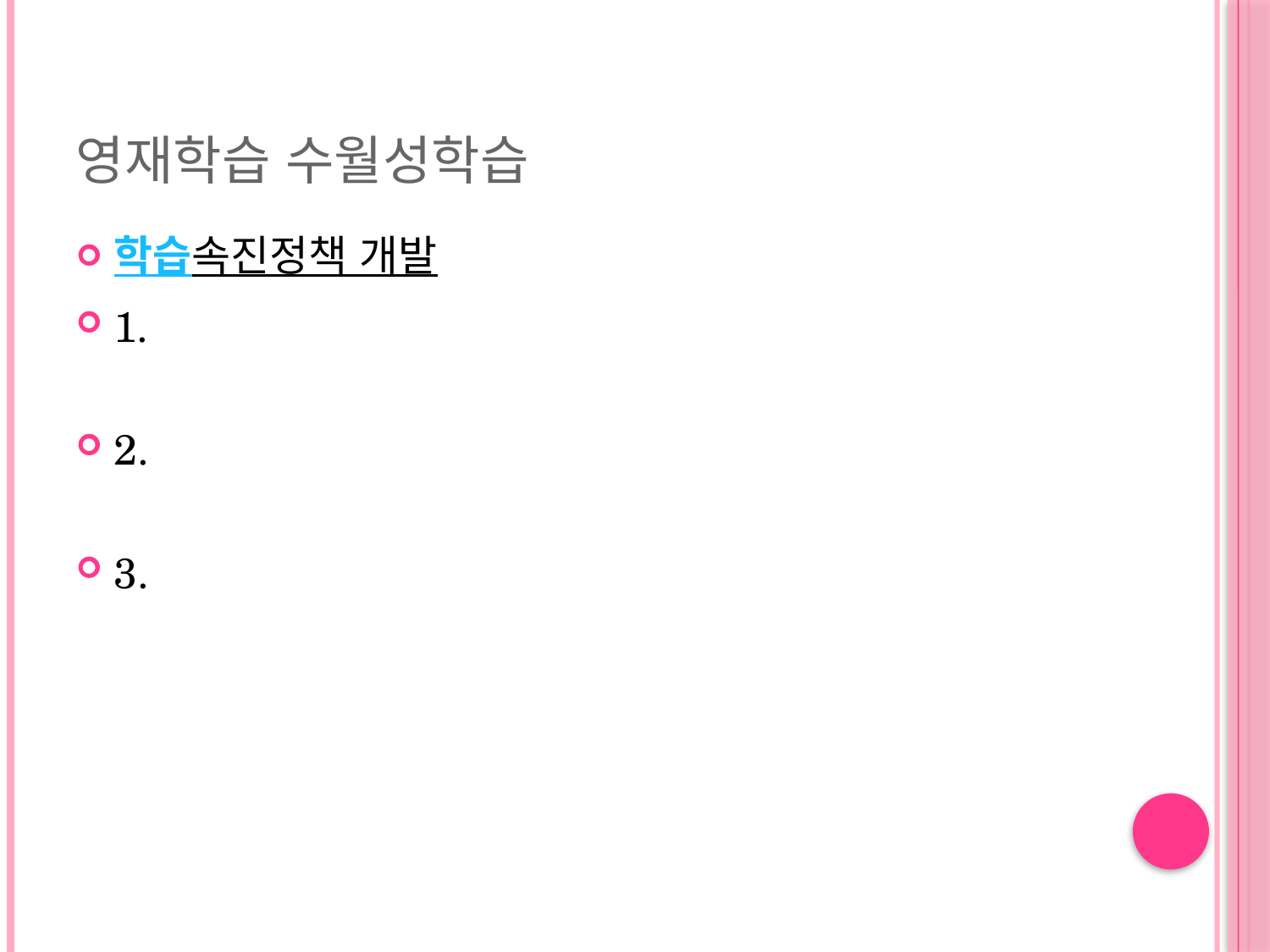

# 영재학습 수월성학습
학습속진정책 개발
1.

2.

3.